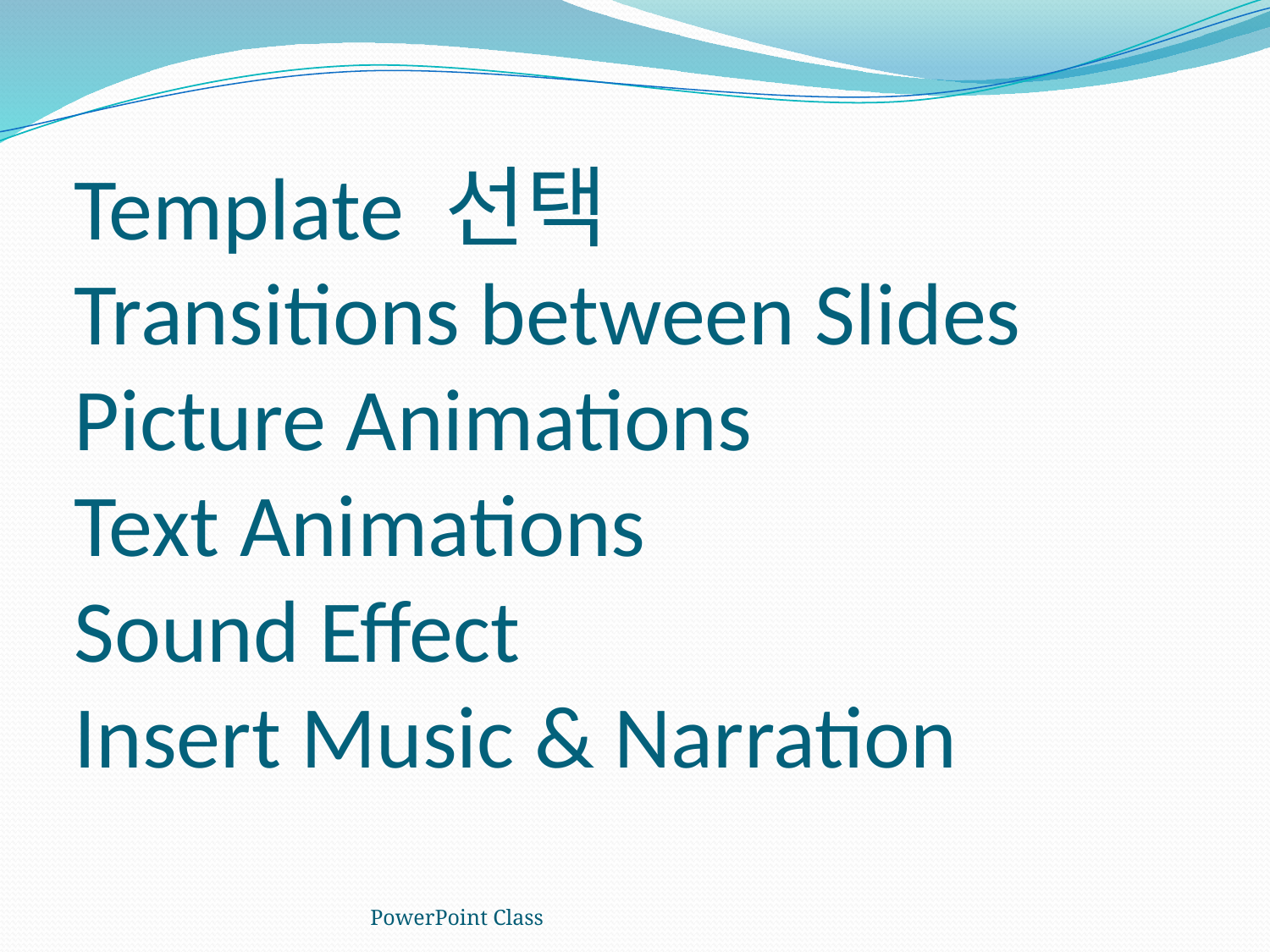

# Template 선택 Transitions between Slides Picture Animations Text Animations Sound Effect Insert Music & Narration
PowerPoint Class